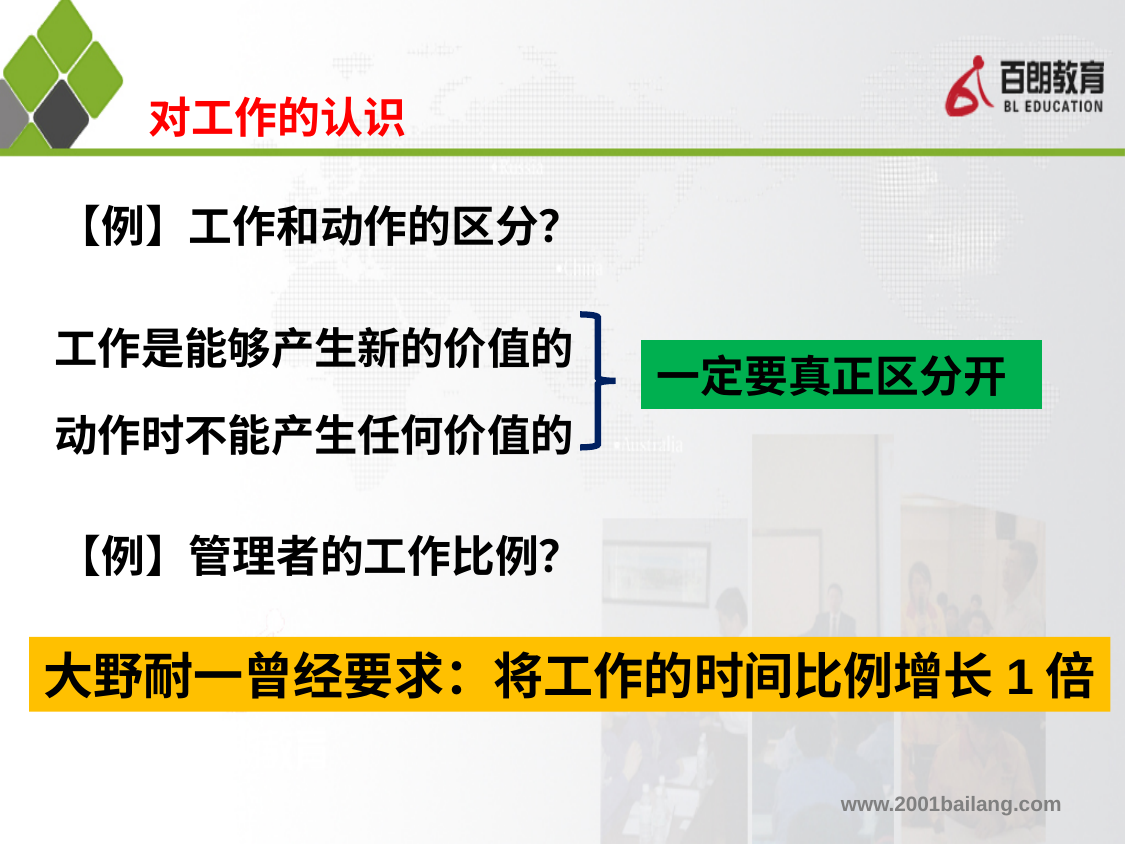

# 对工作的认识
【例】工作和动作的区分？
工作是能够产生新的价值的
动作时不能产生任何价值的

一定要真正区分开
【例】管理者的工作比例？
大野耐一曾经要求：将工作的时间比例增长1倍